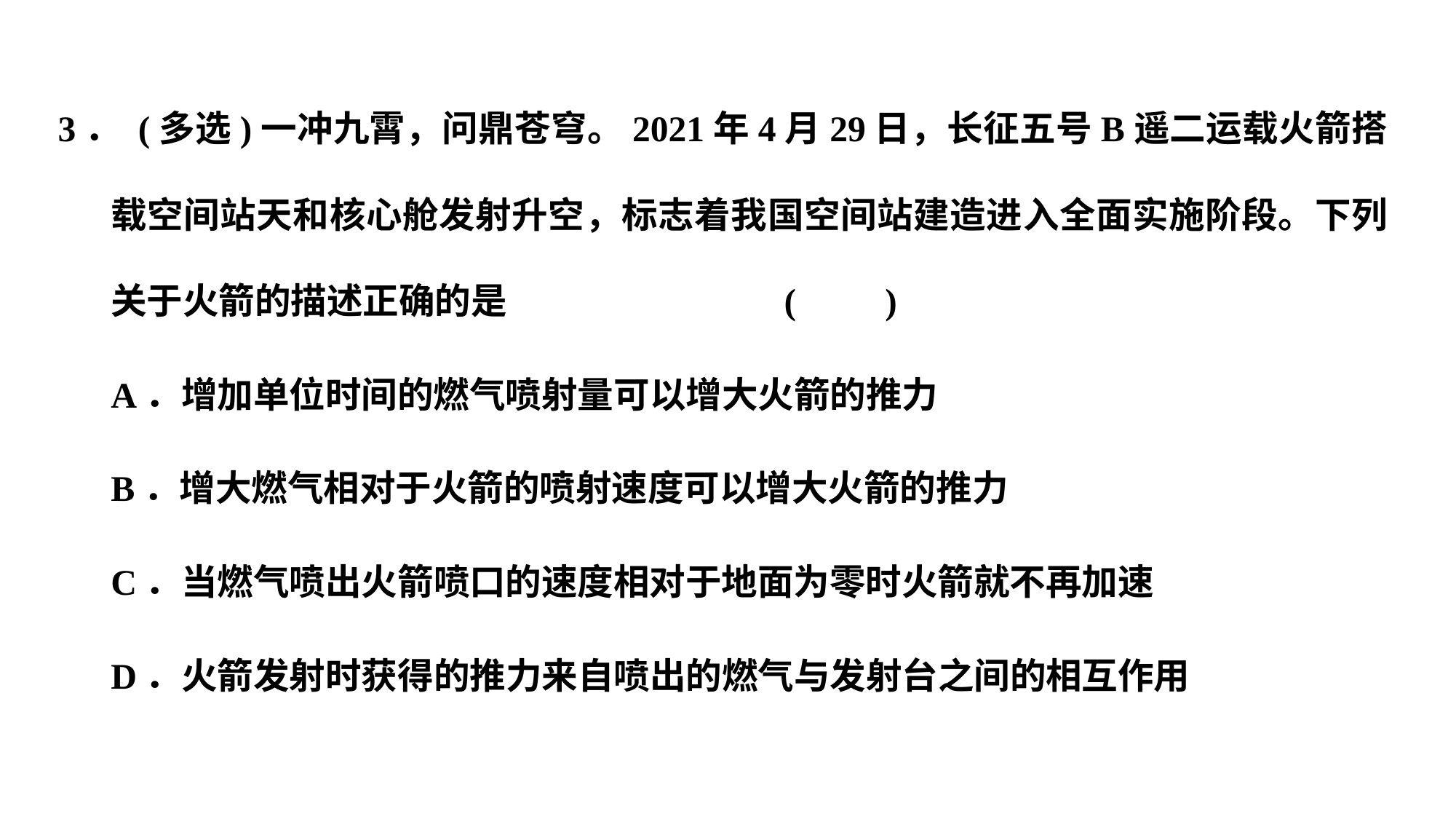

3． (多选)一冲九霄，问鼎苍穹。2021年4月29日，长征五号B遥二运载火箭搭载空间站天和核心舱发射升空，标志着我国空间站建造进入全面实施阶段。下列关于火箭的描述正确的是				              			  (　　)
A．增加单位时间的燃气喷射量可以增大火箭的推力
B．增大燃气相对于火箭的喷射速度可以增大火箭的推力
C．当燃气喷出火箭喷口的速度相对于地面为零时火箭就不再加速
D．火箭发射时获得的推力来自喷出的燃气与发射台之间的相互作用